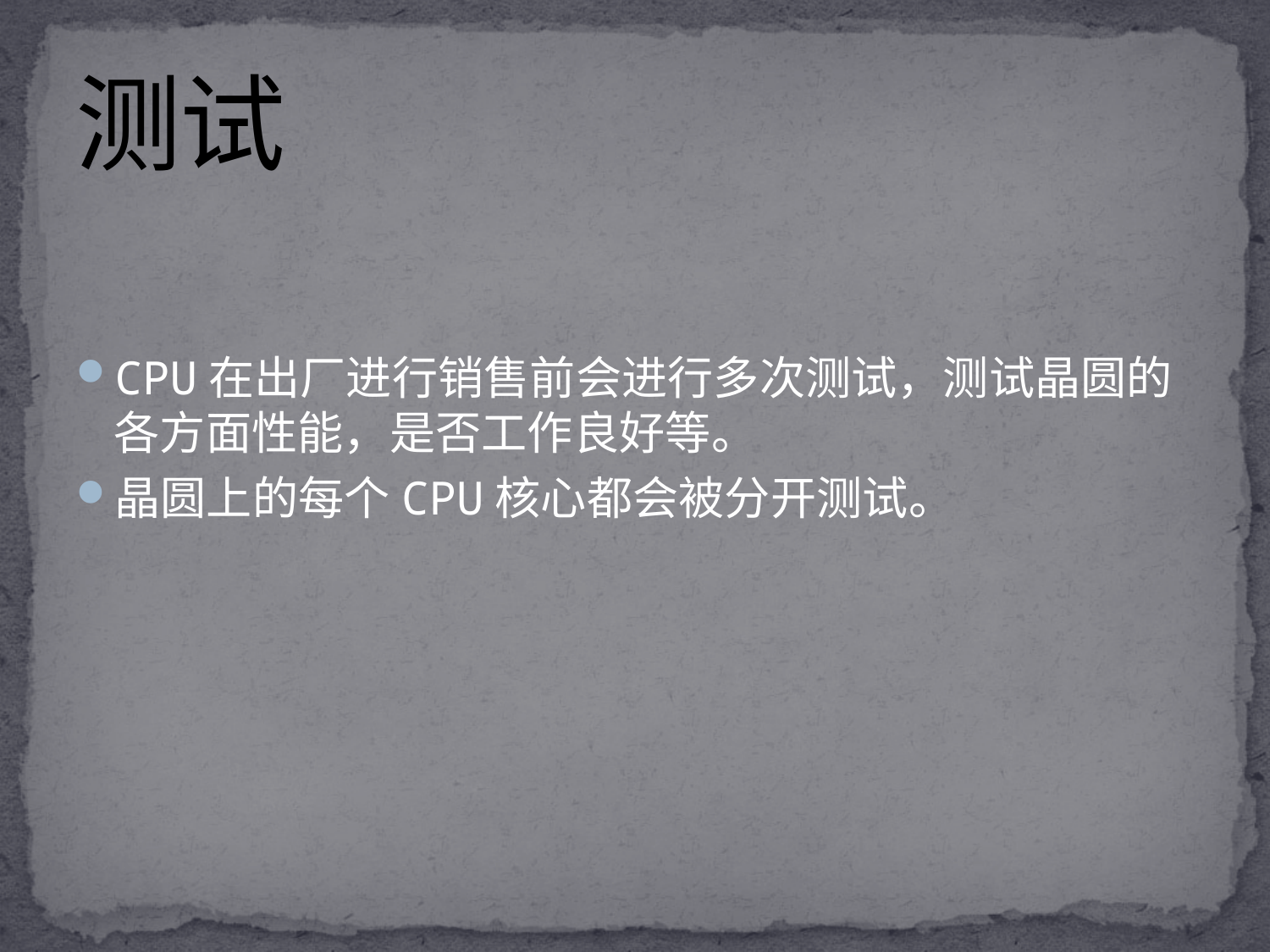

# 测试

CPU在出厂进行销售前会进行多次测试，测试晶圆的各方面性能，是否工作良好等。
晶圆上的每个CPU核心都会被分开测试。